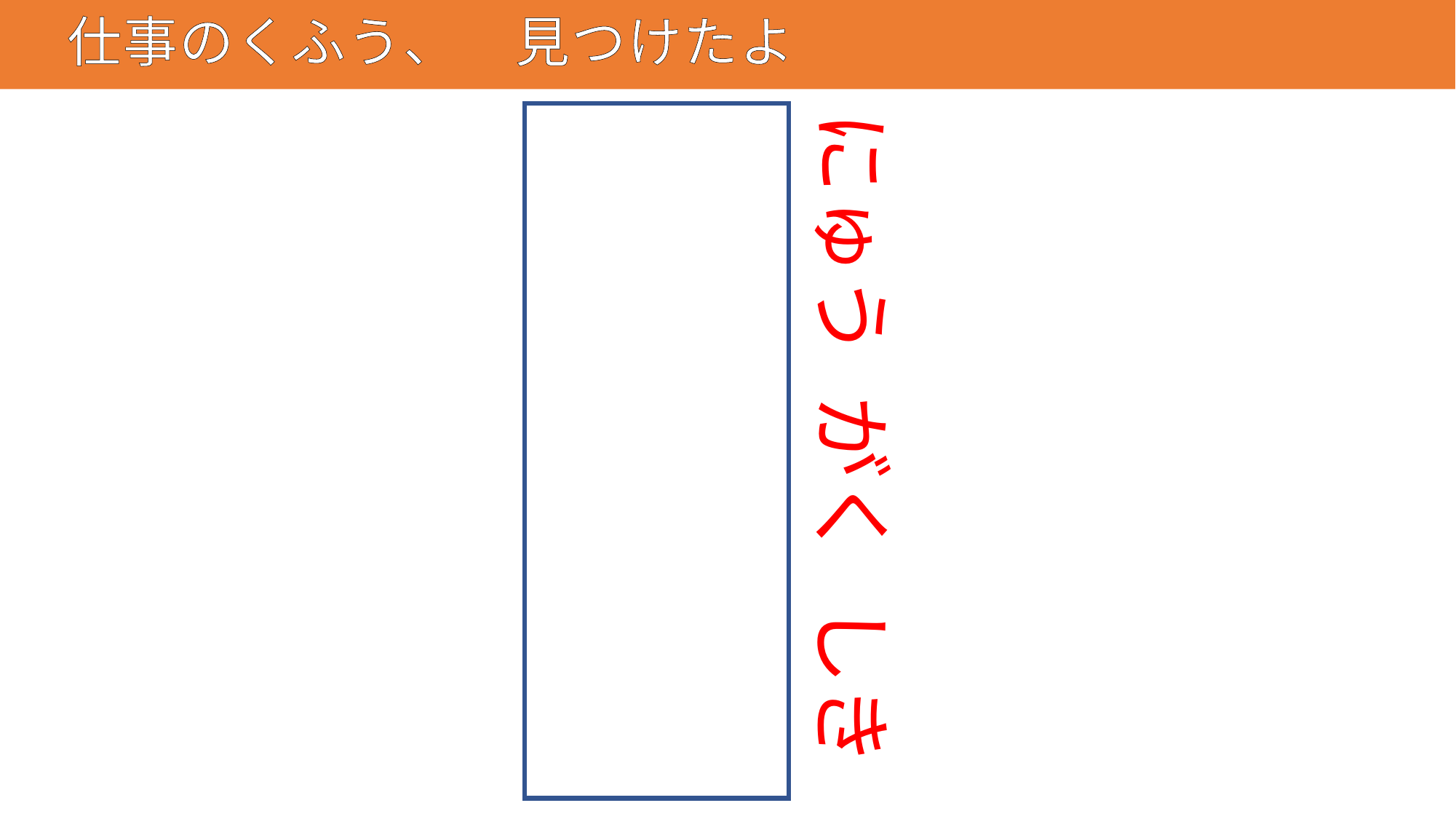

# 仕事のくふう、　見つけたよ
117
にゅう

入学式
がく
しき